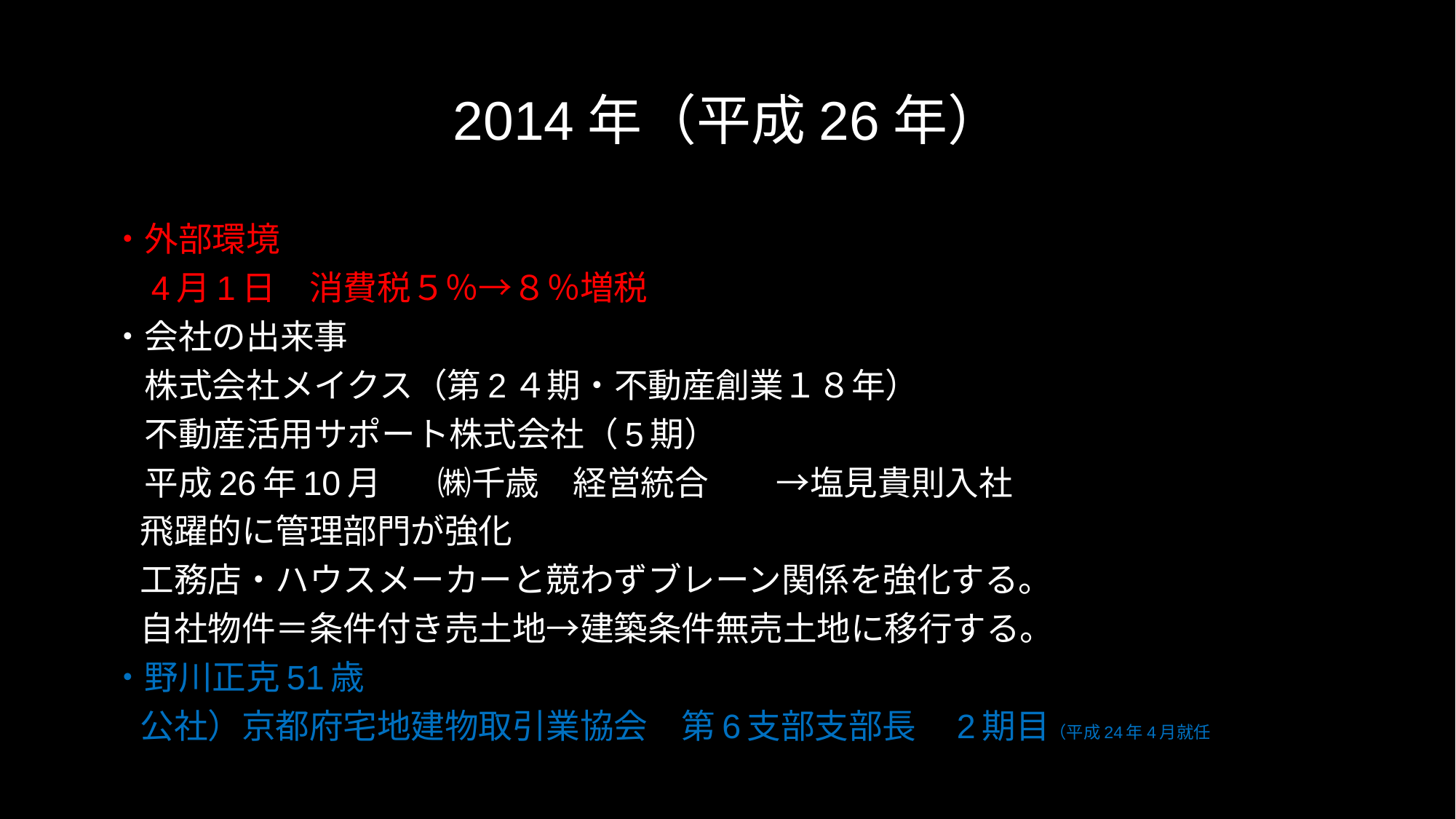

# 2014年（平成26年）

・外部環境
　4月1日　消費税５％→８％増税
・会社の出来事
　株式会社メイクス（第2４期・不動産創業１８年）
　不動産活用サポート株式会社（5期）
　平成26年10月　   ㈱千歳　経営統合　　→塩見貴則入社
   飛躍的に管理部門が強化
   工務店・ハウスメーカーと競わずブレーン関係を強化する。
   自社物件＝条件付き売土地→建築条件無売土地に移行する。
・野川正克51歳
   公社）京都府宅地建物取引業協会　第6支部支部長　2期目（平成24年4月就任